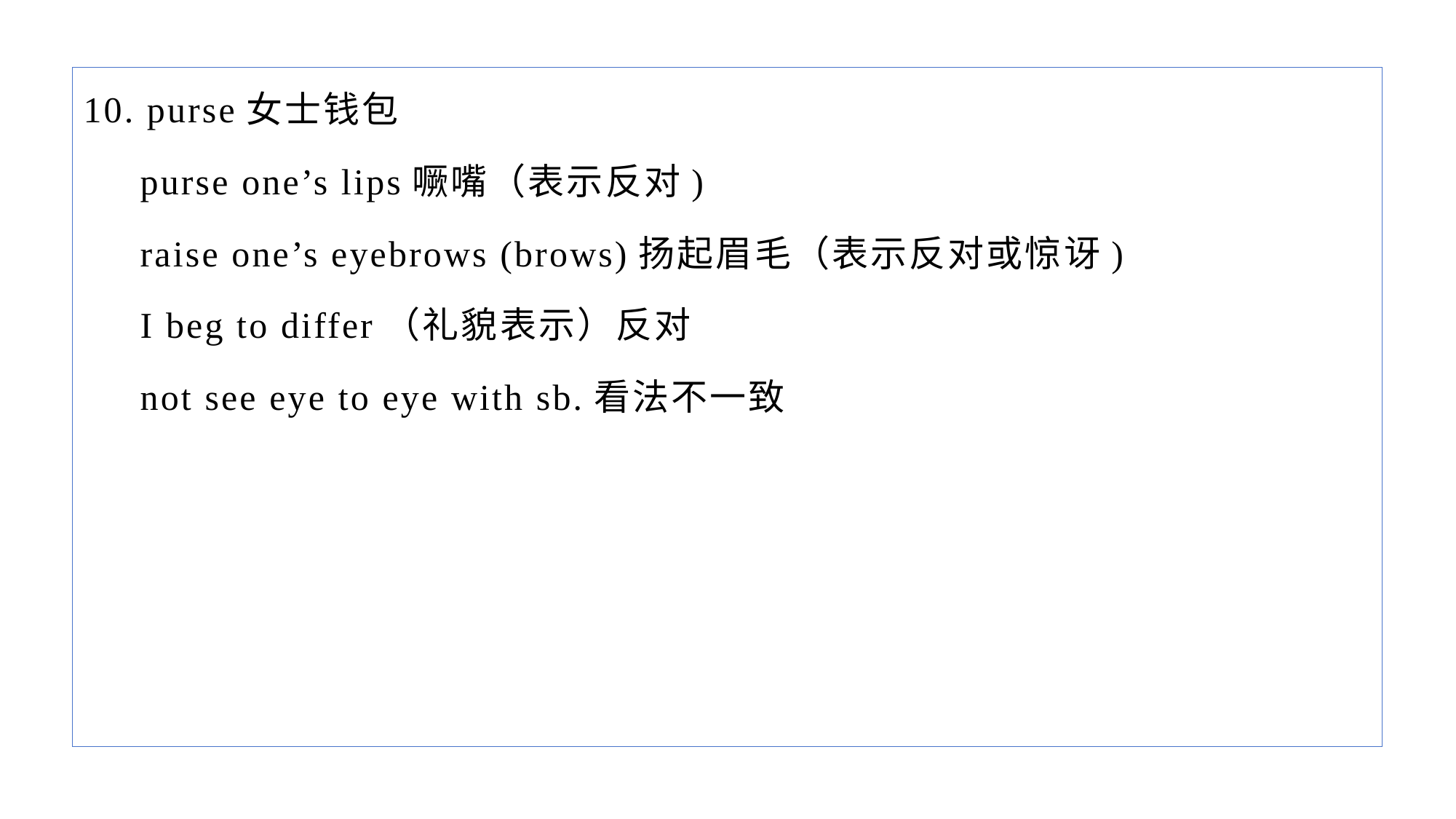

10. purse女士钱包
     purse one’s lips噘嘴（表示反对)
     raise one’s eyebrows (brows)扬起眉毛（表示反对或惊讶)
     I beg to differ（礼貌表示）反对
     not see eye to eye with sb.看法不一致